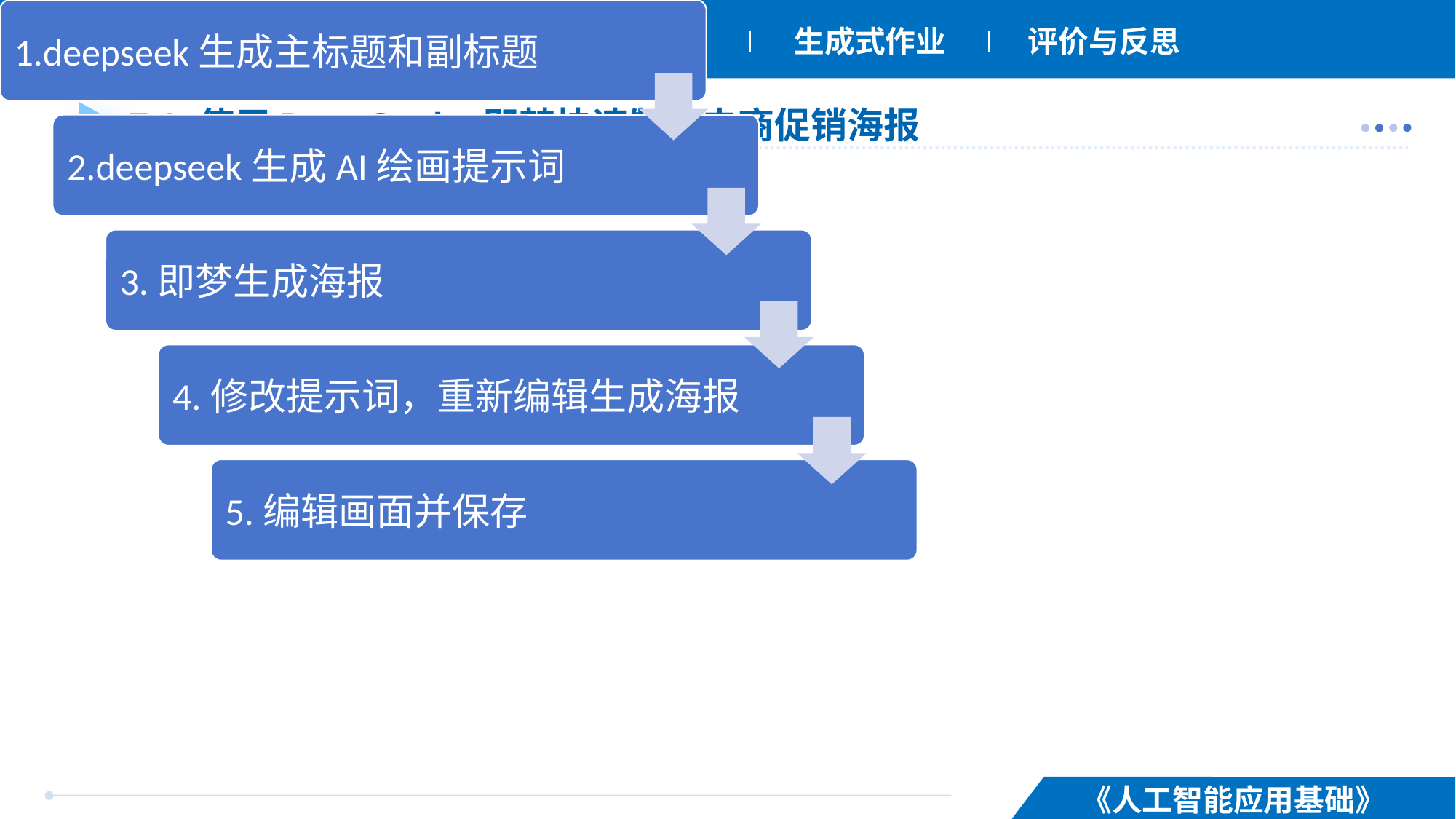

# 7.1 使用DeepSeek+即梦快速制作电商促销海报
1.deepseek生成主标题和副标题
2.deepseek生成AI绘画提示词
3.即梦生成海报
4.修改提示词，重新编辑生成海报
5.编辑画面并保存